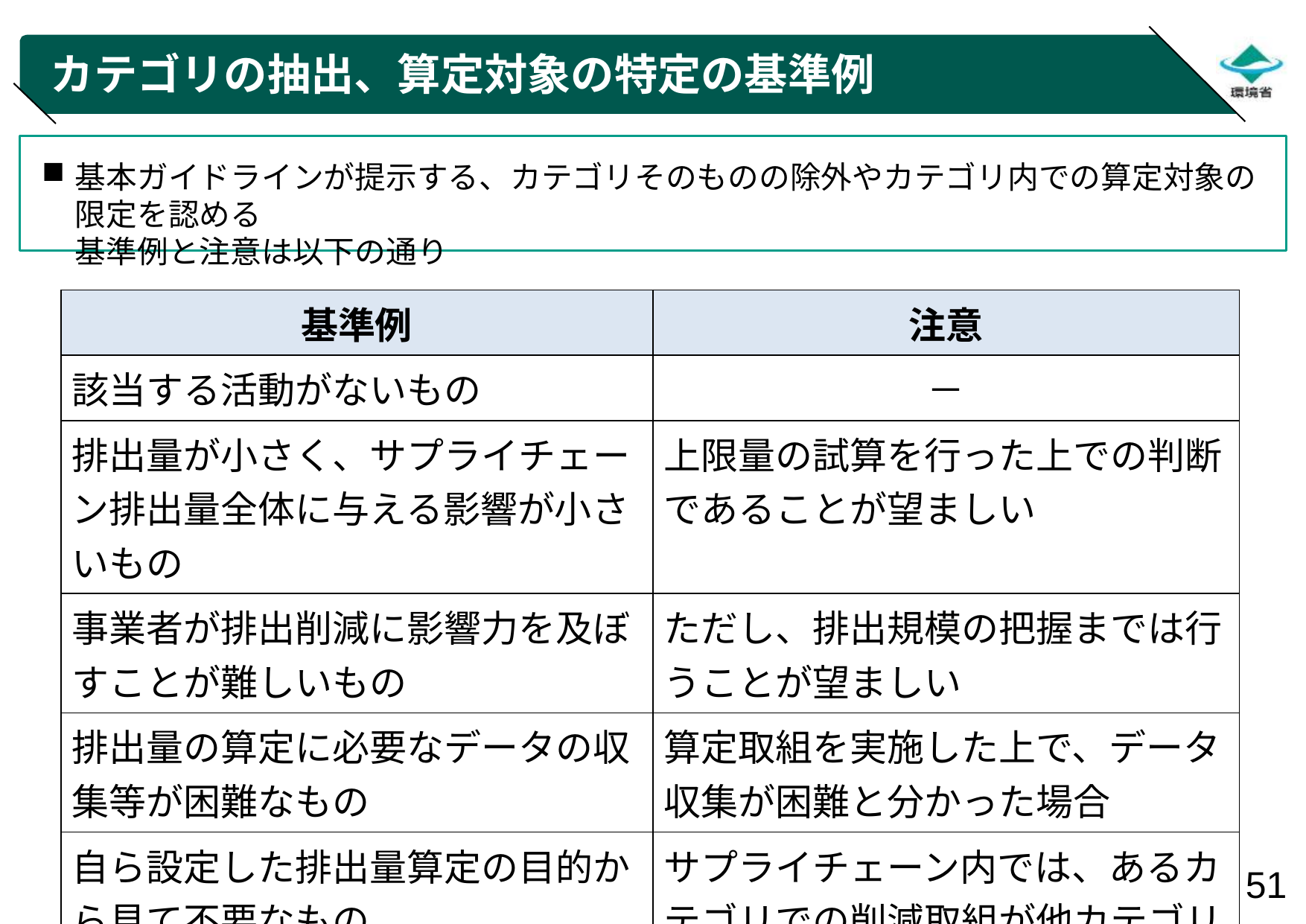

# カテゴリの抽出、算定対象の特定の基準例
基本ガイドラインが提示する、カテゴリそのものの除外やカテゴリ内での算定対象の限定を認める
基準例と注意は以下の通り
| 基準例 | 注意 |
| --- | --- |
| 該当する活動がないもの | － |
| 排出量が小さく、サプライチェーン排出量全体に与える影響が小さいもの | 上限量の試算を行った上での判断であることが望ましい |
| 事業者が排出削減に影響力を及ぼすことが難しいもの | ただし、排出規模の把握までは行うことが望ましい |
| 排出量の算定に必要なデータの収集等が困難なもの | 算定取組を実施した上で、データ収集が困難と分かった場合 |
| 自ら設定した排出量算定の目的から見て不要なもの | サプライチェーン内では、あるカテゴリでの削減取組が他カテゴリに波及する場合があるため、「不要」判断は慎重に行う |